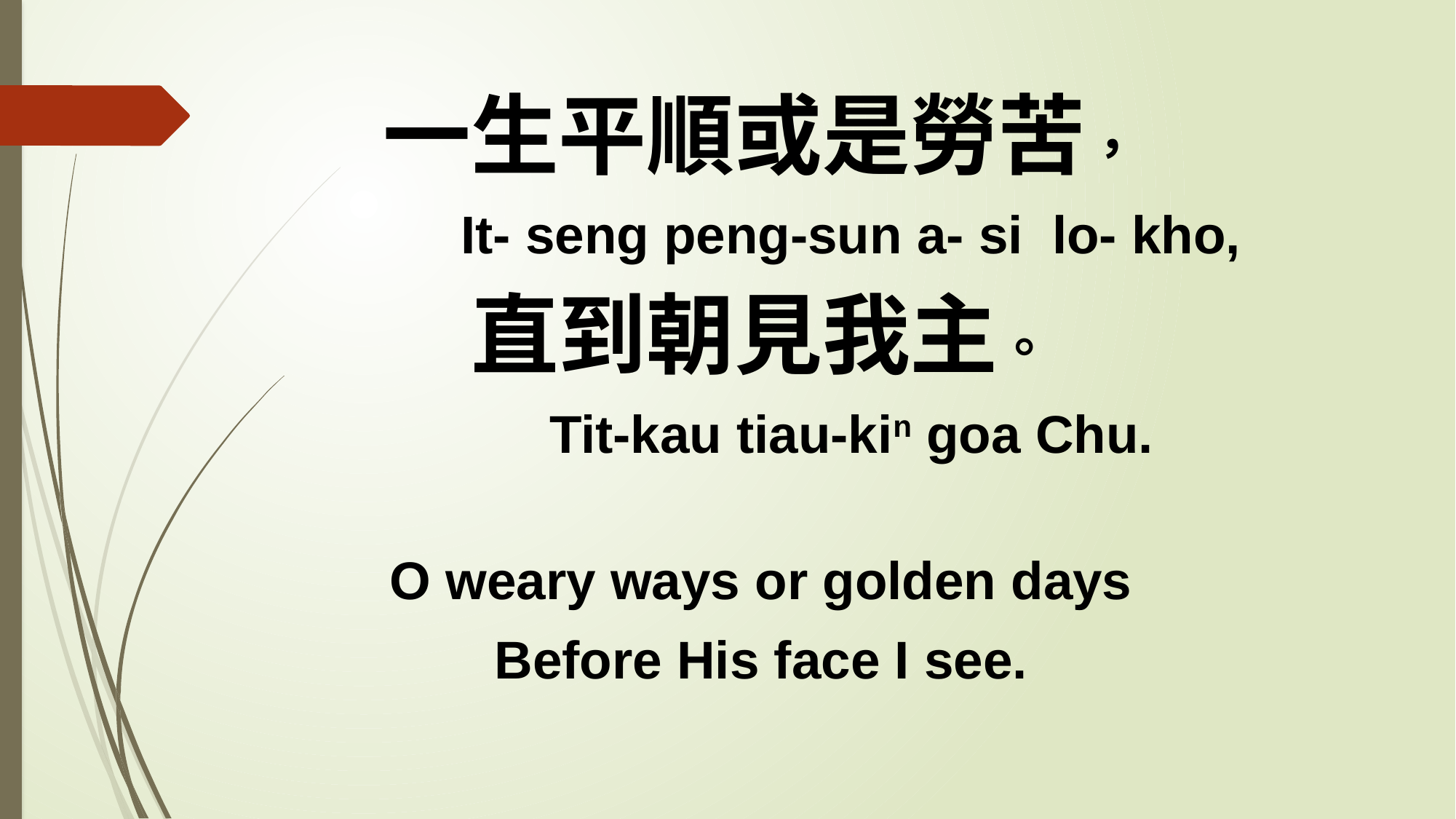

一生平順或是勞苦，
               It- seng peng-sun a- si  lo- kho,
直到朝見我主。
                     Tit-kau tiau-kin goa Chu.

O weary ways or golden days
Before His face I see.